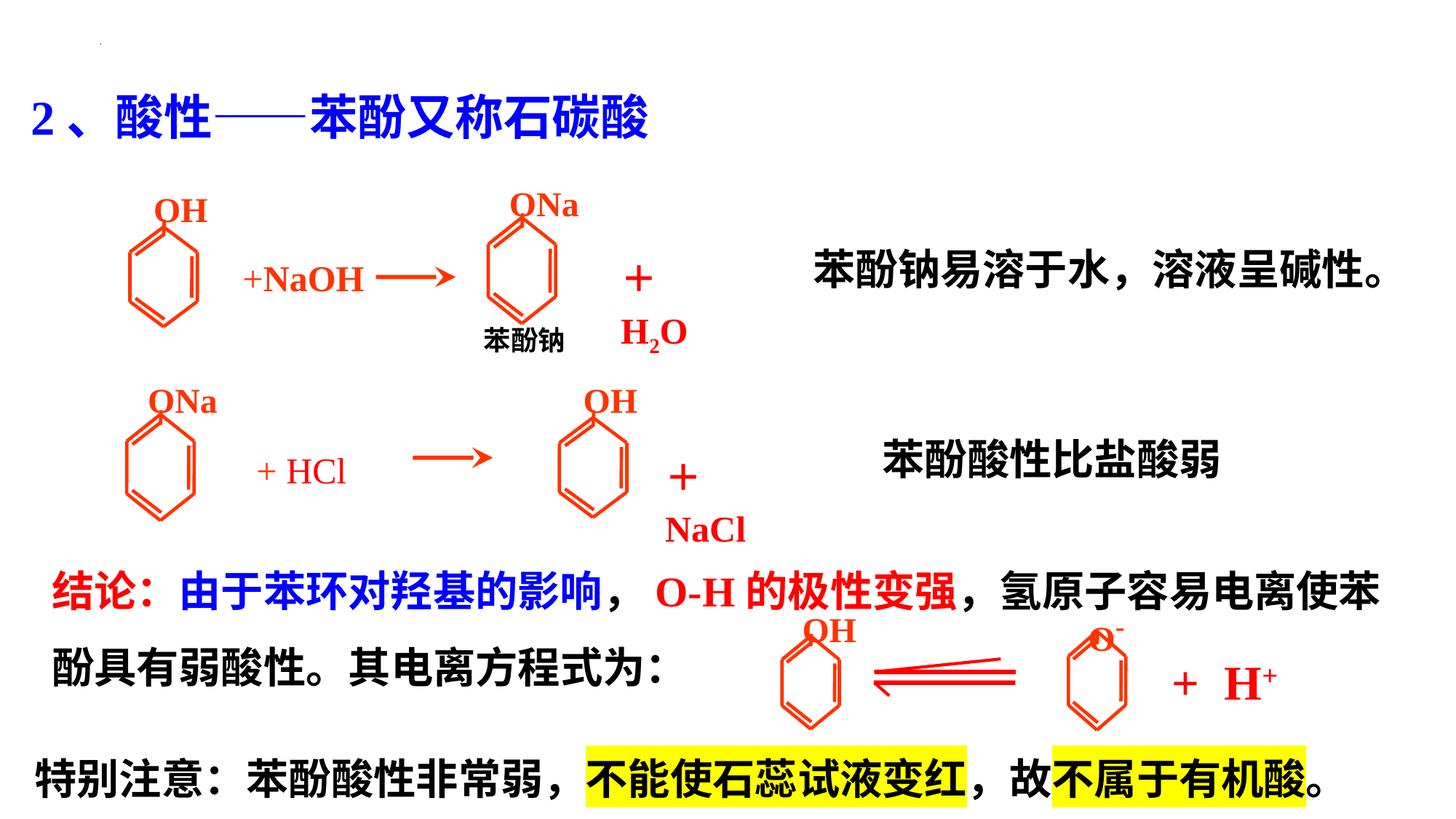

2、酸性——苯酚又称石碳酸
ONa

OH

＋H2O
+NaOH

苯酚钠易溶于水，溶液呈碱性。
苯酚钠
ONa

OH

+ HCl
＋NaCl
苯酚酸性比盐酸弱
结论：由于苯环对羟基的影响，O-H的极性变强，氢原子容易电离使苯酚具有弱酸性。其电离方程式为：
O-

OH

+  H+

特别注意：苯酚酸性非常弱，不能使石蕊试液变红，故不属于有机酸。